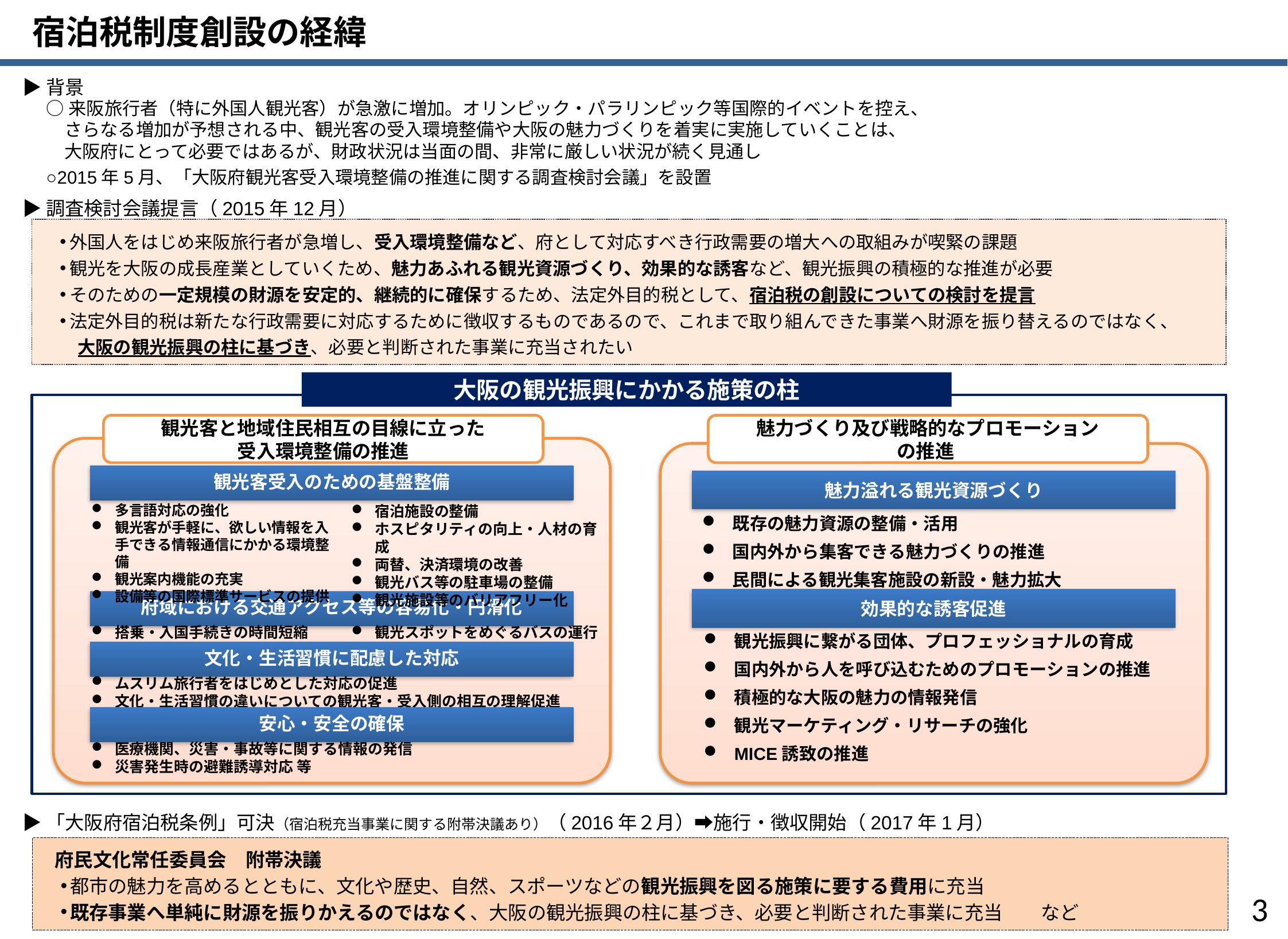

宿泊税制度創設の経緯
▶背景
○来阪旅行者（特に外国人観光客）が急激に増加。オリンピック・パラリンピック等国際的イベントを控え、
　さらなる増加が予想される中、観光客の受入環境整備や大阪の魅力づくりを着実に実施していくことは、
　大阪府にとって必要ではあるが、財政状況は当面の間、非常に厳しい状況が続く見通し
○2015年5月、「大阪府観光客受入環境整備の推進に関する調査検討会議」を設置
▶調査検討会議提言（2015年12月）
外国人をはじめ来阪旅行者が急増し、受入環境整備など、府として対応すべき行政需要の増大への取組みが喫緊の課題
観光を大阪の成長産業としていくため、魅力あふれる観光資源づくり、効果的な誘客など、観光振興の積極的な推進が必要
そのための一定規模の財源を安定的、継続的に確保するため、法定外目的税として、宿泊税の創設についての検討を提言
法定外目的税は新たな行政需要に対応するために徴収するものであるので、これまで取り組んできた事業へ財源を振り替えるのではなく、
　大阪の観光振興の柱に基づき、必要と判断された事業に充当されたい
大阪の観光振興にかかる施策の柱

観光客と地域住民相互の目線に立った
受入環境整備の推進

観光客受入のための基盤整備
多言語対応の強化
観光客が手軽に、欲しい情報を入手できる情報通信にかかる環境整備
観光案内機能の充実
設備等の国際標準サービスの提供
宿泊施設の整備
ホスピタリティの向上・人材の育成
両替、決済環境の改善
観光バス等の駐車場の整備
観光施設等のバリアフリー化
府域における交通アクセス等の容易化・円滑化
搭乗・入国手続きの時間短縮
文化・生活習慣に配慮した対応
ムスリム旅行者をはじめとした対応の促進
文化・生活習慣の違いについての観光客・受入側の相互の理解促進
安心・安全の確保
医療機関、災害・事故等に関する情報の発信
災害発生時の避難誘導対応 等
観光スポットをめぐるバスの運行
魅力づくり及び戦略的なプロモーション
の推進

魅力溢れる観光資源づくり
既存の魅力資源の整備・活用
国内外から集客できる魅力づくりの推進
民間による観光集客施設の新設・魅力拡大
効果的な誘客促進
観光振興に繋がる団体、プロフェッショナルの育成
国内外から人を呼び込むためのプロモーションの推進
積極的な大阪の魅力の情報発信
観光マーケティング・リサーチの強化
MICE誘致の推進
▶「大阪府宿泊税条例」可決（宿泊税充当事業に関する附帯決議あり）（2016年２月）➡施行・徴収開始（2017年1月）
　府民文化常任委員会　附帯決議
都市の魅力を高めるとともに、文化や歴史、自然、スポーツなどの観光振興を図る施策に要する費用に充当
既存事業へ単純に財源を振りかえるのではなく、大阪の観光振興の柱に基づき、必要と判断された事業に充当　　など
3